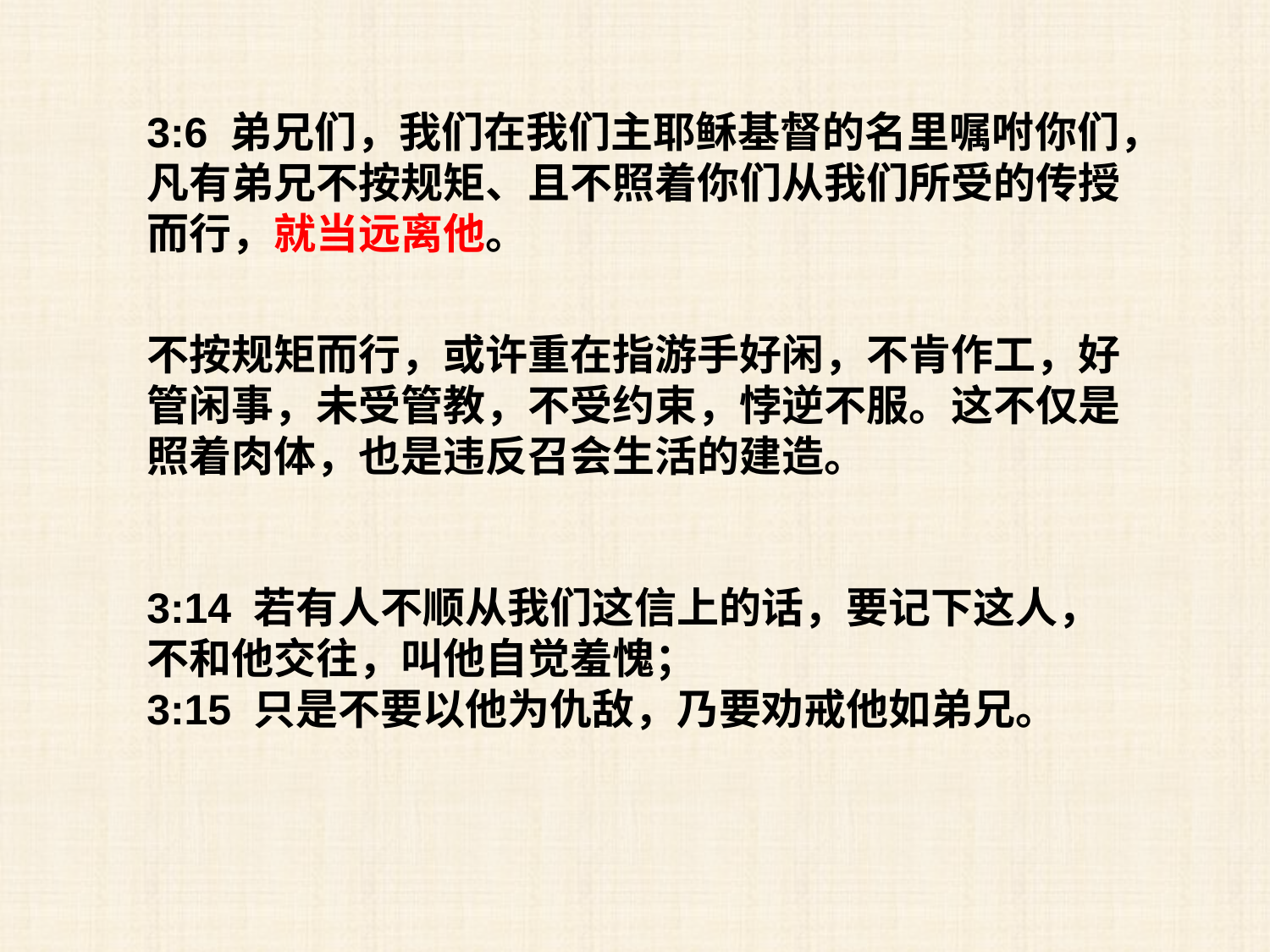

3:6 弟兄们，我们在我们主耶稣基督的名里嘱咐你们，凡有弟兄不按规矩、且不照着你们从我们所受的传授而行，就当远离他。
不按规矩而行，或许重在指游手好闲，不肯作工，好管闲事，未受管教，不受约束，悖逆不服。这不仅是照着肉体，也是违反召会生活的建造。
3:14 若有人不顺从我们这信上的话，要记下这人，不和他交往，叫他自觉羞愧；
3:15 只是不要以他为仇敌，乃要劝戒他如弟兄。